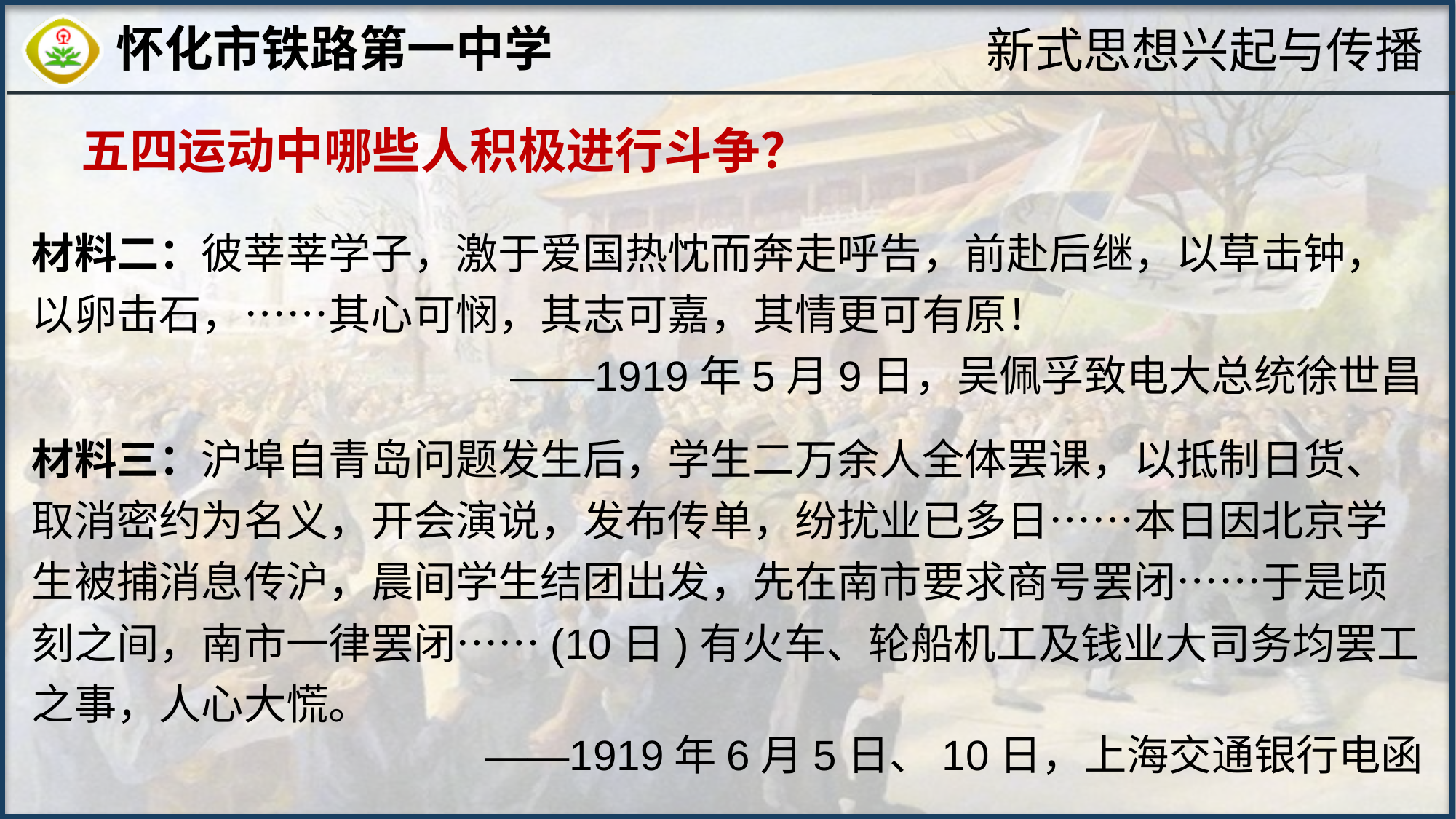

新式思想兴起与传播
五四运动中哪些人积极进行斗争？
材料二：彼莘莘学子，激于爱国热忱而奔走呼告，前赴后继，以草击钟，以卵击石，……其心可悯，其志可嘉，其情更可有原！
——1919年5月9日，吴佩孚致电大总统徐世昌
材料三：沪埠自青岛问题发生后，学生二万余人全体罢课，以抵制日货、取消密约为名义，开会演说，发布传单，纷扰业已多日……本日因北京学生被捕消息传沪，晨间学生结团出发，先在南市要求商号罢闭……于是顷刻之间，南市一律罢闭……(10日)有火车、轮船机工及钱业大司务均罢工之事，人心大慌。
——1919年6月5日、10日，上海交通银行电函